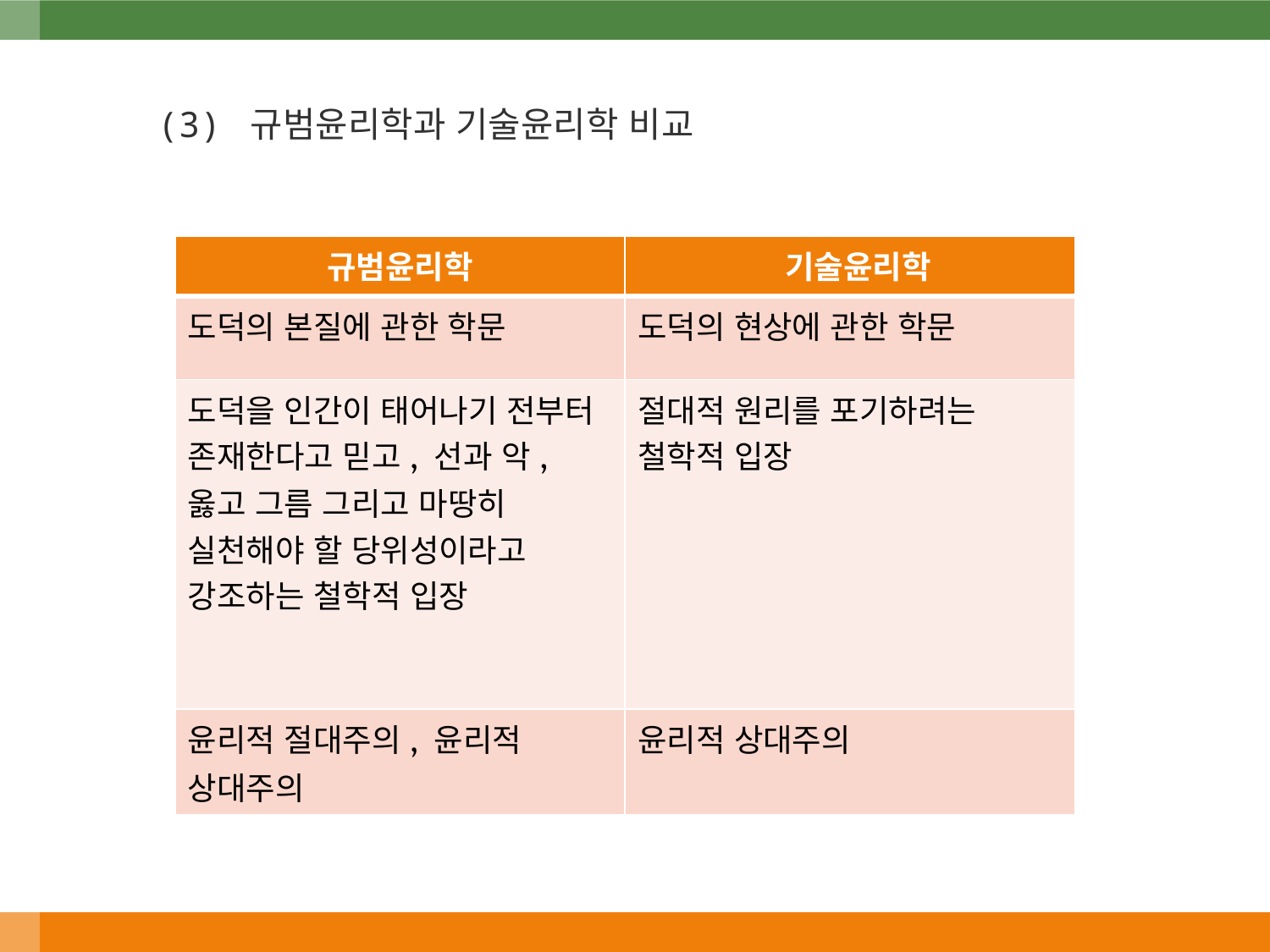

(3) 규범윤리학과 기술윤리학 비교

| 규범윤리학 | 기술윤리학 |
| --- | --- |
| 도덕의 본질에 관한 학문 | 도덕의 현상에 관한 학문 |
| 도덕을 인간이 태어나기 전부터 존재한다고 믿고, 선과 악, 옳고 그름 그리고 마땅히 실천해야 할 당위성이라고 강조하는 철학적 입장 | 절대적 원리를 포기하려는 철학적 입장 |
| 윤리적 절대주의, 윤리적 상대주의 | 윤리적 상대주의 |